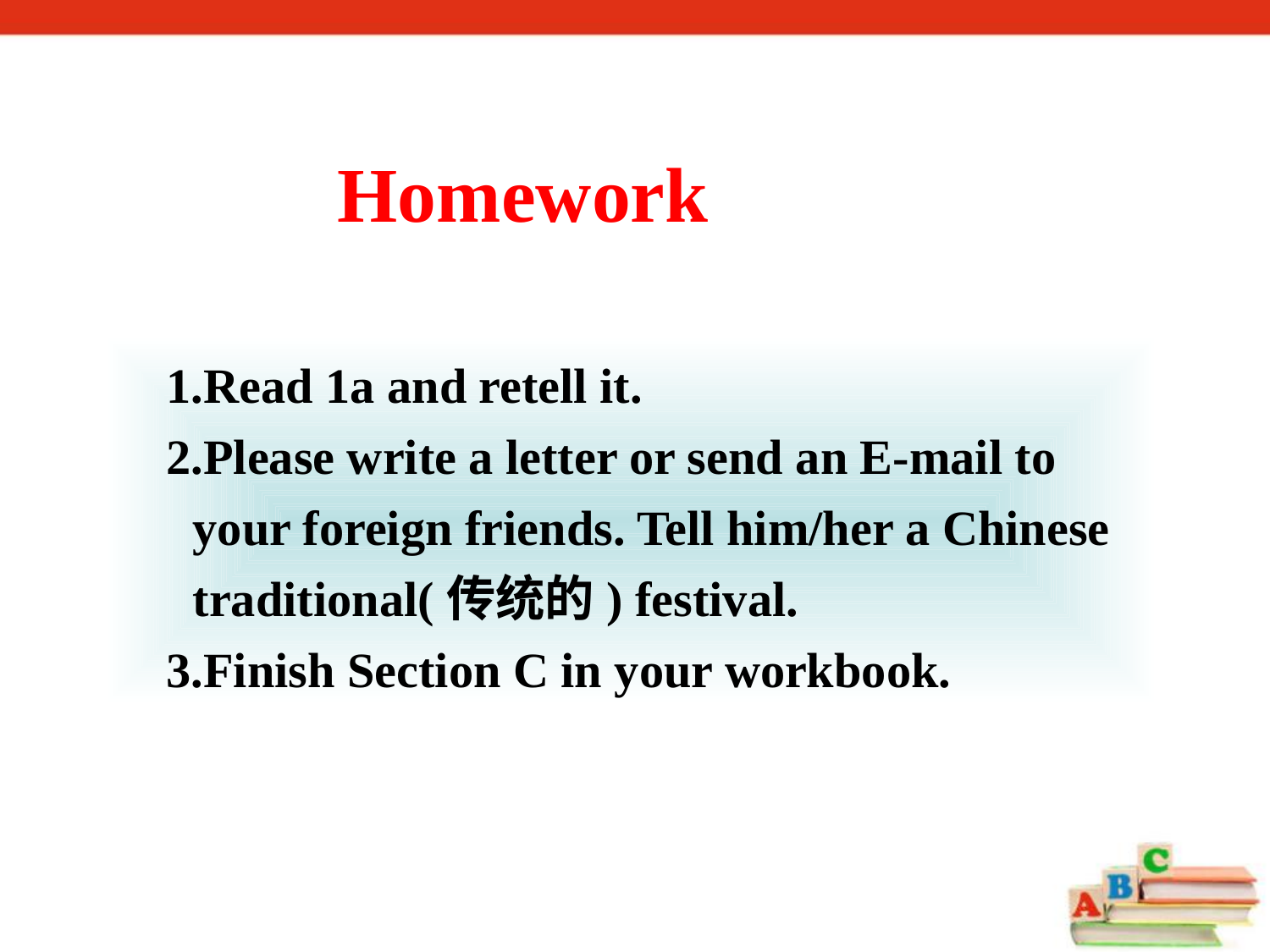

Homework
    1.Read 1a and retell it.
    2.Please write a letter or send an E-mail to your foreign friends. Tell him/her a Chinese traditional(传统的) festival.
    3.Finish Section C in your workbook.